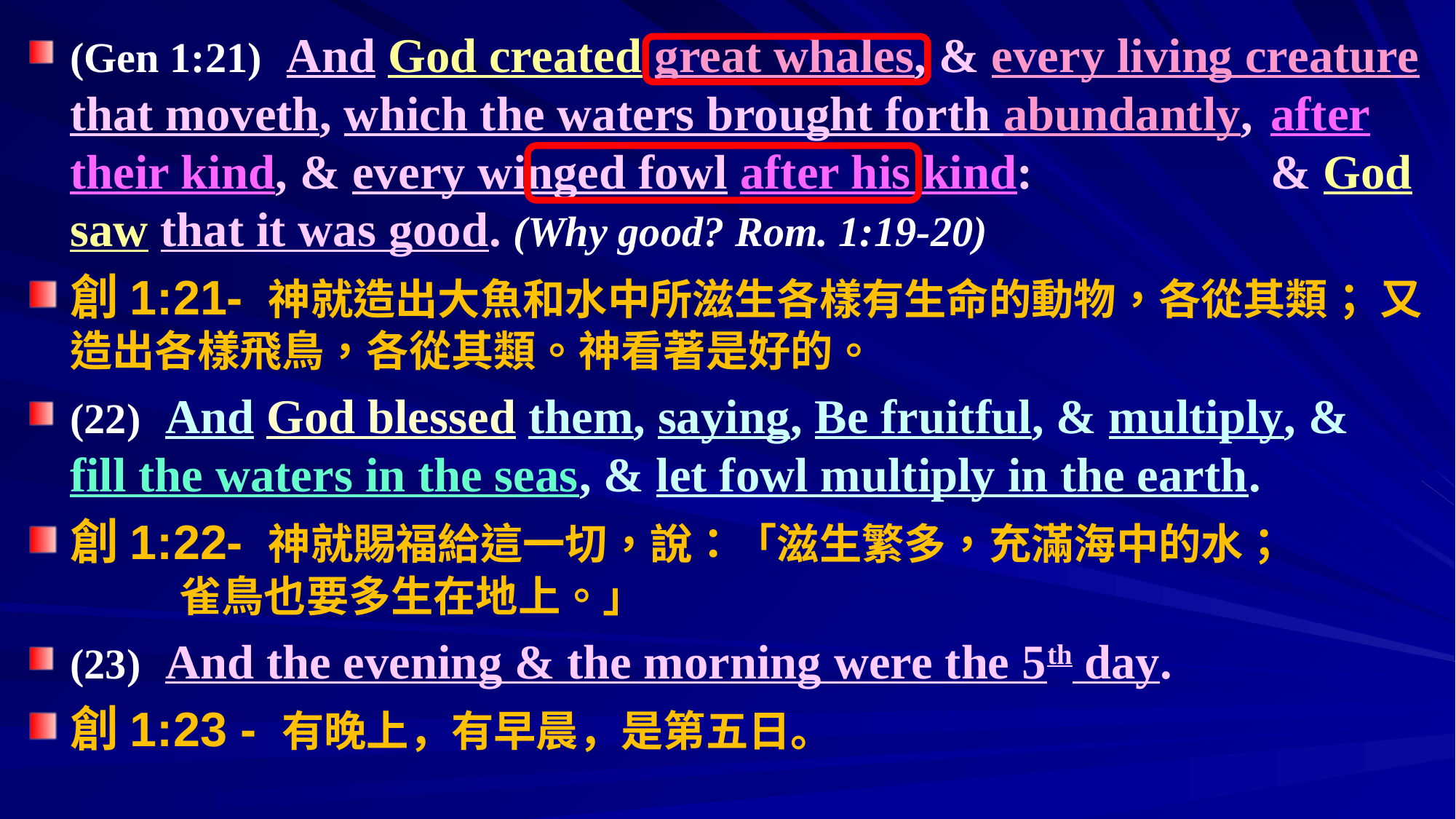

(Gen 1:21)  And God created great whales, & every living creature that moveth, which the waters brought forth abundantly, 	after their kind, & every winged fowl after his kind: 			& God saw that it was good. (Why good? Rom. 1:19-20)
創1:21- 神就造出大魚和水中所滋生各樣有生命的動物，各從其類；	又造出各樣飛鳥，各從其類。神看著是好的。
(22)  And God blessed them, saying, Be fruitful, & multiply, &   fill the waters in the seas, & let fowl multiply in the earth.
創1:22- 神就賜福給這一切，說：「滋生繁多，充滿海中的水；		雀鳥也要多生在地上。」
(23)  And the evening & the morning were the 5th day.
創1:23 - 有晚上，有早晨，是第五日。